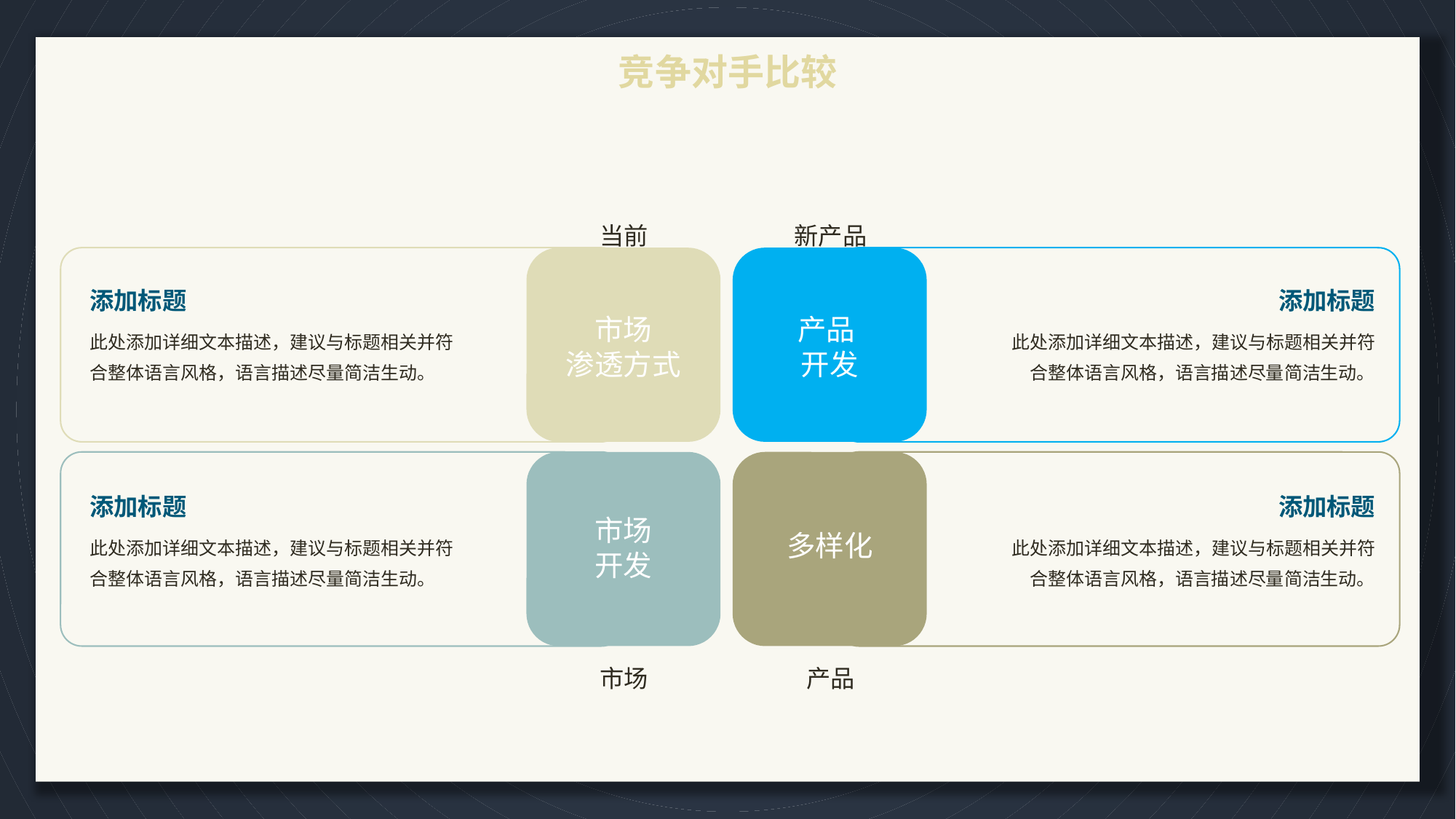

竞争对手比较
当前

市场
渗透方式
添加标题
此处添加详细文本描述，建议与标题相关并符合整体语言风格，语言描述尽量简洁生动。
新产品

产品
开发

添加标题
此处添加详细文本描述，建议与标题相关并符合整体语言风格，语言描述尽量简洁生动。

市场
开发
添加标题
此处添加详细文本描述，建议与标题相关并符合整体语言风格，语言描述尽量简洁生动。
市场

多样化

添加标题
此处添加详细文本描述，建议与标题相关并符合整体语言风格，语言描述尽量简洁生动。
产品
28